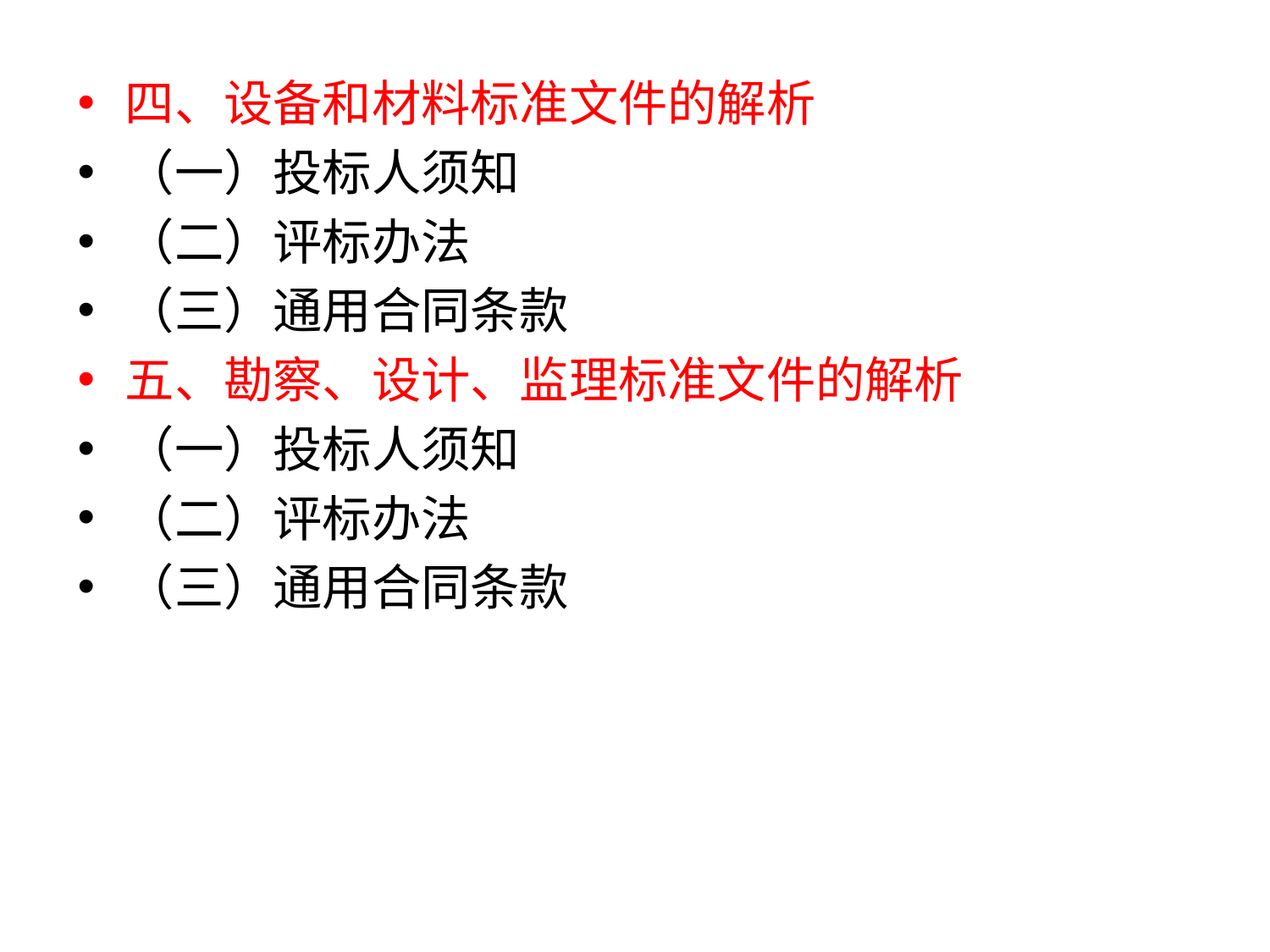

四、设备和材料标准文件的解析
（一）投标人须知
（二）评标办法
（三）通用合同条款
五、勘察、设计、监理标准文件的解析
（一）投标人须知
（二）评标办法
（三）通用合同条款